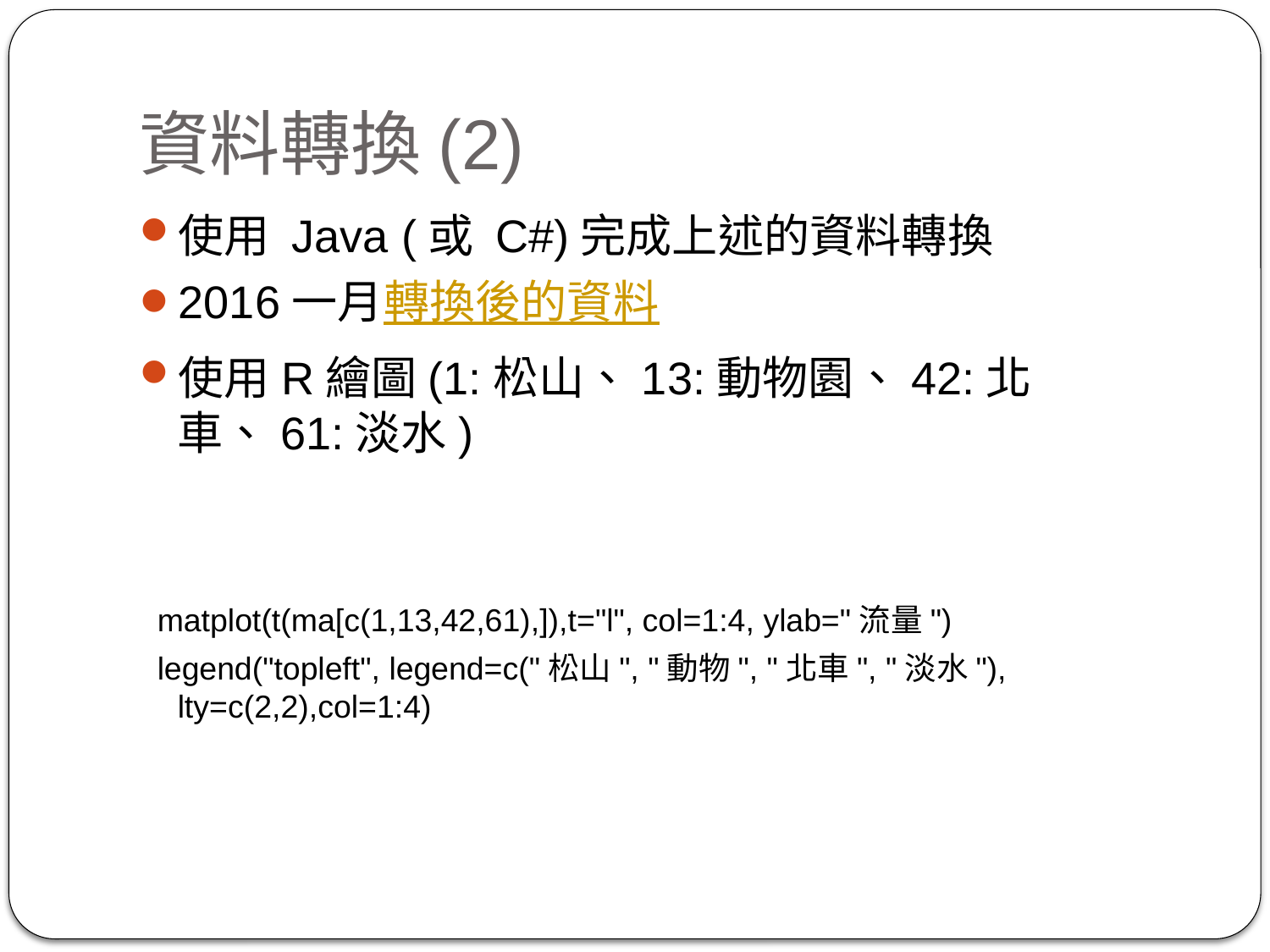

# 資料轉換(2)
使用 Java (或 C#)完成上述的資料轉換
2016一月轉換後的資料
使用R繪圖(1:松山、13:動物園、42:北車、61:淡水)

  matplot(t(ma[c(1,13,42,61),]),t="l", col=1:4, ylab="流量")
  legend("topleft", legend=c("松山", "動物", "北車", "淡水"), lty=c(2,2),col=1:4)